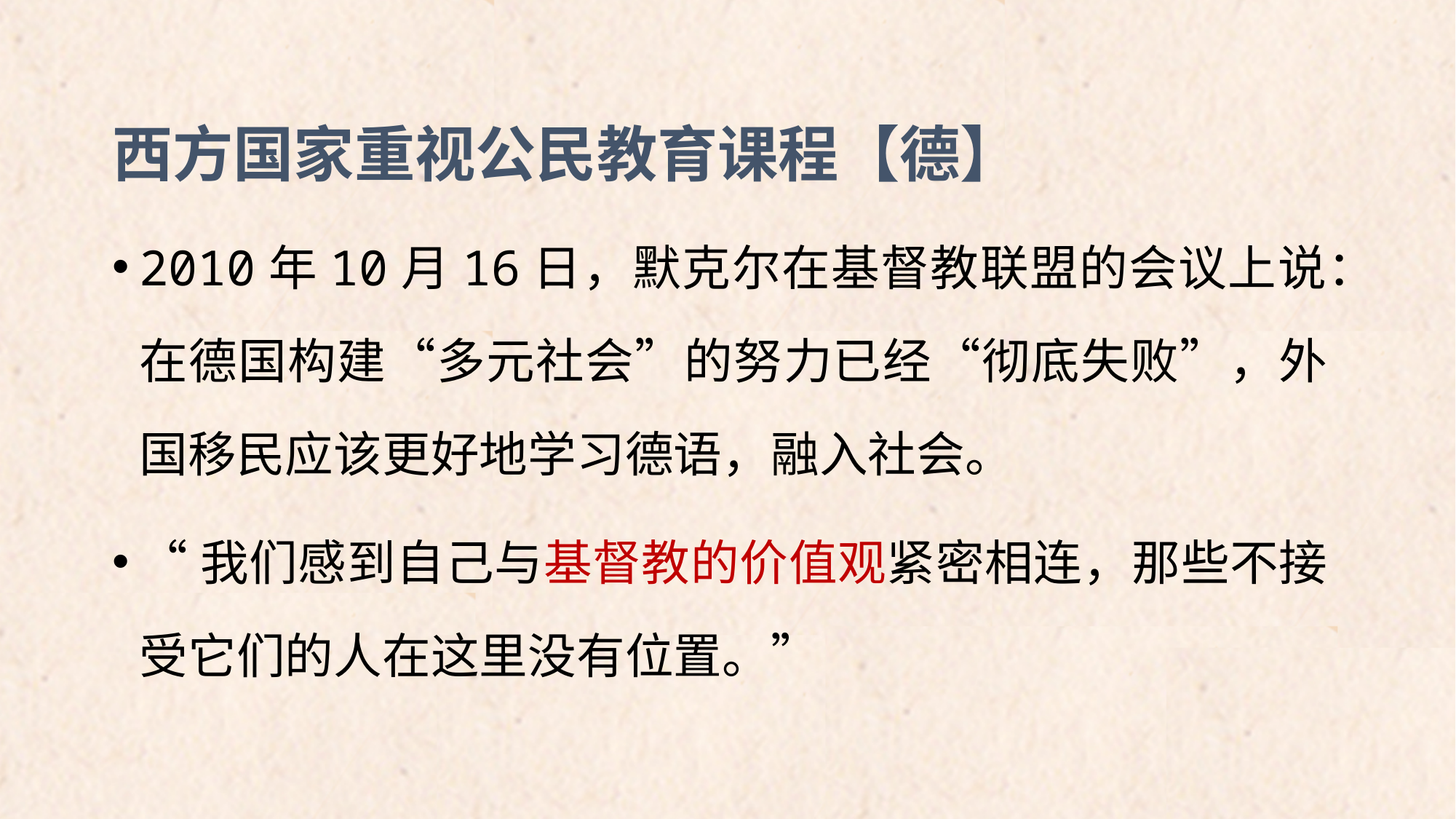

# 西方国家重视公民教育课程【德】
2010年10月16日，默克尔在基督教联盟的会议上说：在德国构建“多元社会”的努力已经“彻底失败”，外国移民应该更好地学习德语，融入社会。
“我们感到自己与基督教的价值观紧密相连，那些不接受它们的人在这里没有位置。”